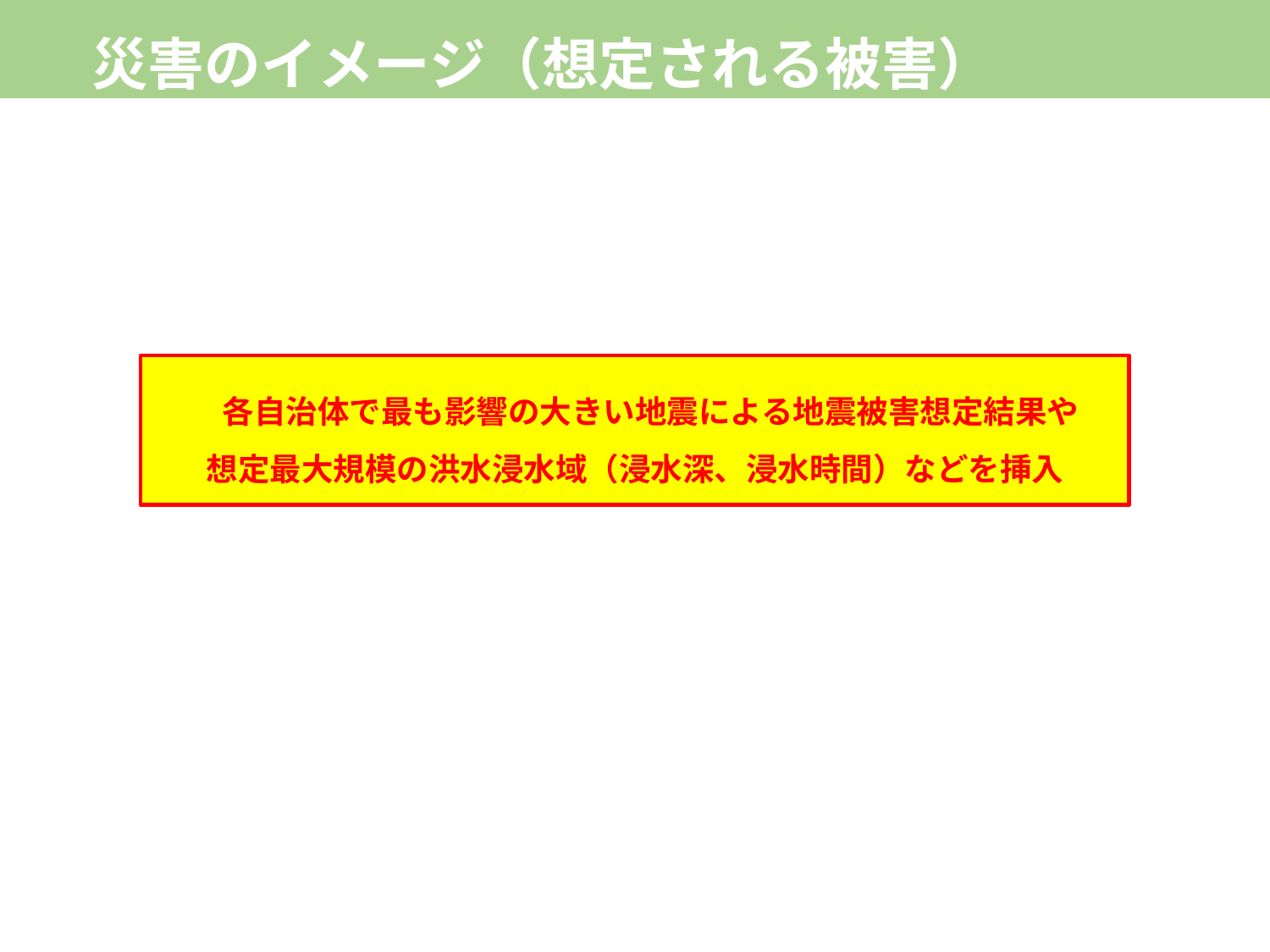

# 災害のイメージ（想定される被害）
　各自治体で最も影響の大きい地震による地震被害想定結果や
想定最大規模の洪水浸水域（浸水深、浸水時間）などを挿入